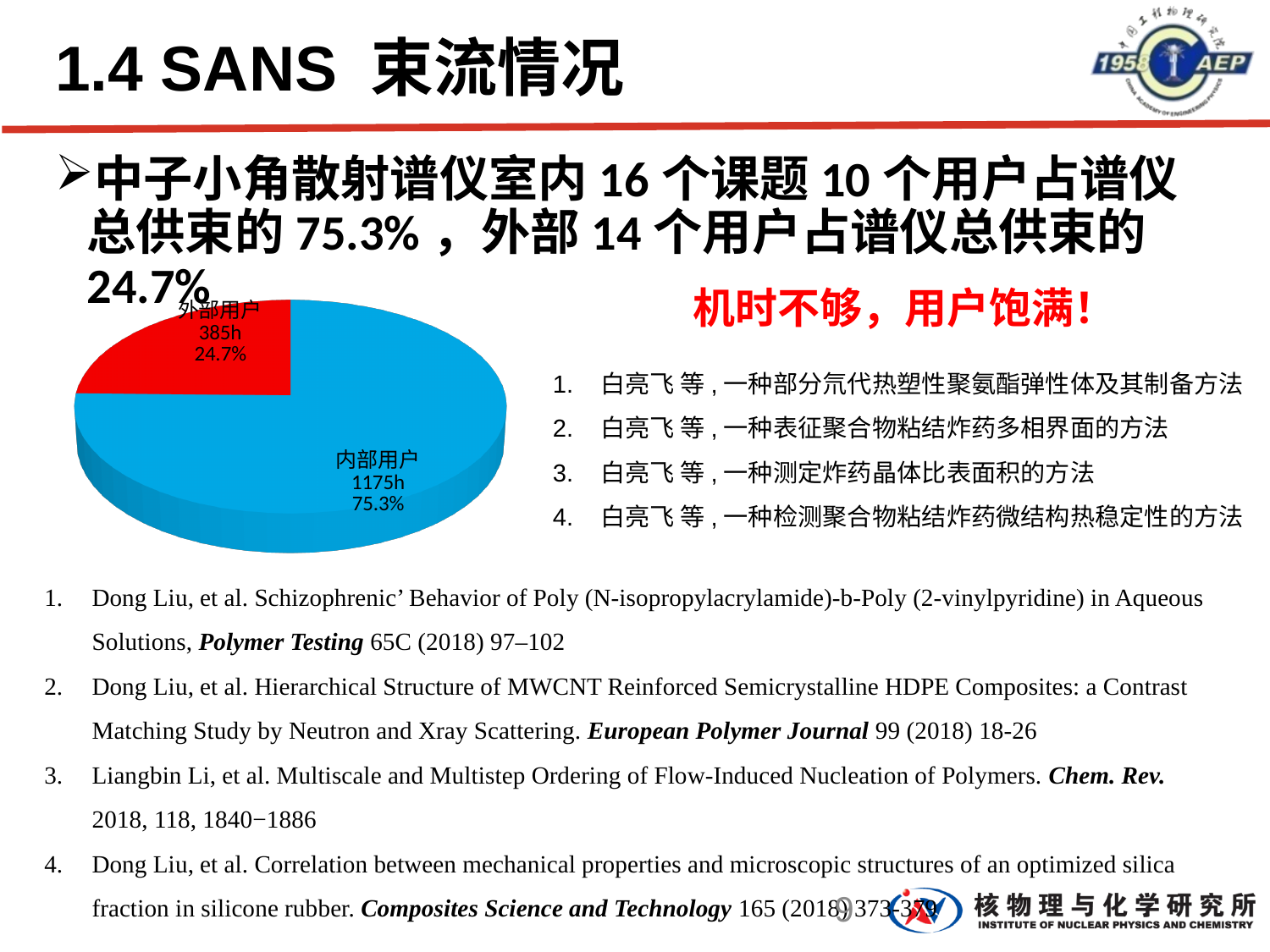

# 1.4 SANS 束流情况
中子小角散射谱仪室内16个课题10个用户占谱仪总供束的75.3%，外部14个用户占谱仪总供束的24.7%

[unsupported chart]

机时不够，用户饱满！
白亮飞 等,一种部分氘代热塑性聚氨酯弹性体及其制备方法
白亮飞 等,一种表征聚合物粘结炸药多相界面的方法
白亮飞 等,一种测定炸药晶体比表面积的方法
白亮飞 等,一种检测聚合物粘结炸药微结构热稳定性的方法
Dong Liu, et al. Schizophrenic’ Behavior of Poly (N-isopropylacrylamide)-b-Poly (2-vinylpyridine) in Aqueous Solutions, Polymer Testing 65C (2018) 97–102
Dong Liu, et al. Hierarchical Structure of MWCNT Reinforced Semicrystalline HDPE Composites: a Contrast Matching Study by Neutron and Xray Scattering. European Polymer Journal 99 (2018) 18-26
Liangbin Li, et al. Multiscale and Multistep Ordering of Flow-Induced Nucleation of Polymers. Chem. Rev. 2018, 118, 1840−1886
Dong Liu, et al. Correlation between mechanical properties and microscopic structures of an optimized silica fraction in silicone rubber. Composites Science and Technology 165 (2018) 373-379
9